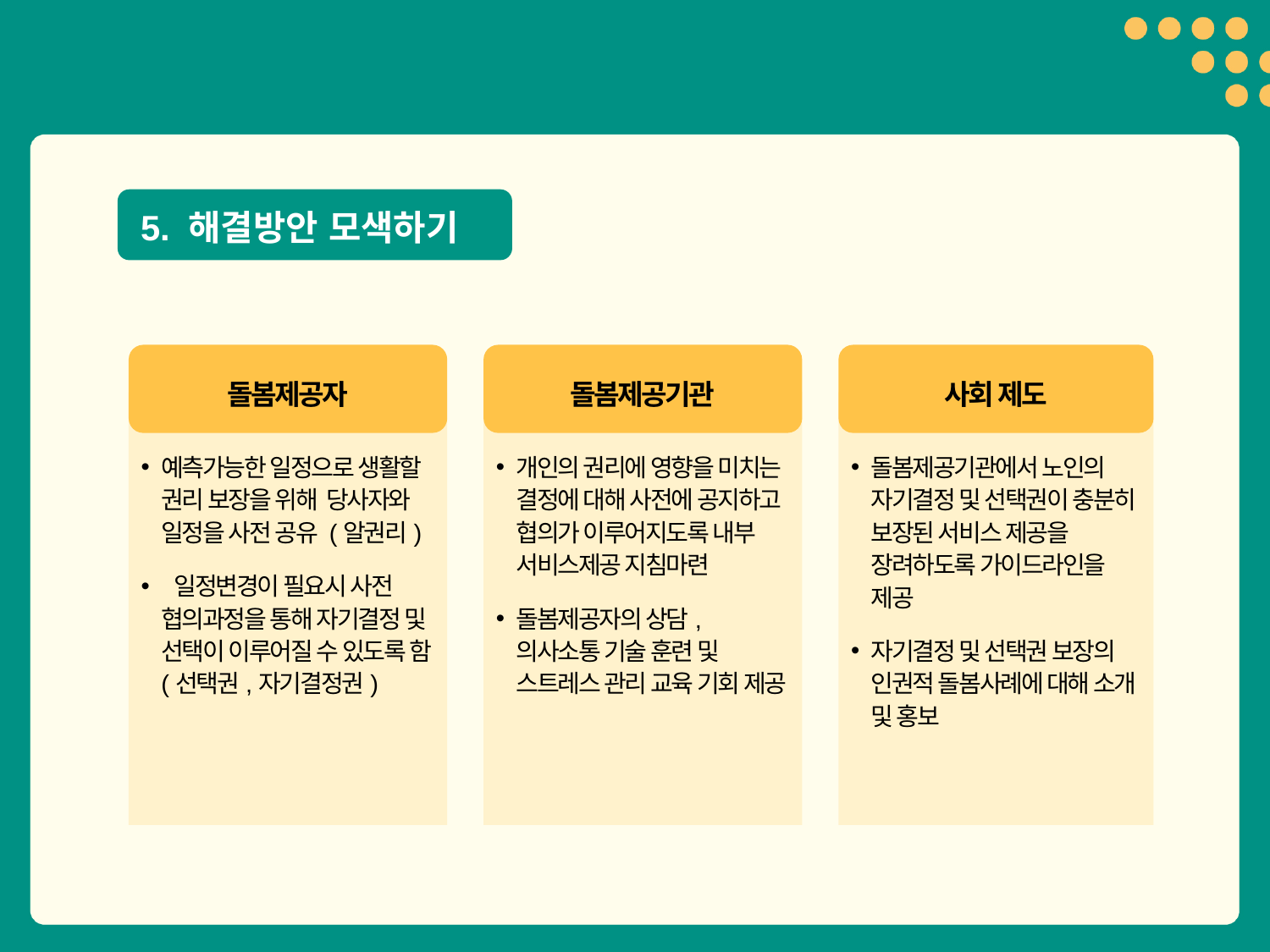

5. 해결방안 모색하기
돌봄제공자
돌봄제공기관
사회 제도

예측가능한 일정으로 생활할 권리 보장을 위해  당사자와 일정을 사전 공유 (알권리)
 일정변경이 필요시 사전 협의과정을 통해 자기결정 및 선택이 이루어질 수 있도록 함 (선택권,자기결정권)

개인의 권리에 영향을 미치는 결정에 대해 사전에 공지하고 협의가 이루어지도록 내부 서비스제공 지침마련
돌봄제공자의 상담, 의사소통 기술 훈련 및 스트레스 관리 교육 기회 제공

돌봄제공기관에서 노인의 자기결정 및 선택권이 충분히 보장된 서비스 제공을 장려하도록 가이드라인을 제공
자기결정 및 선택권 보장의 인권적 돌봄사례에 대해 소개 및 홍보
17